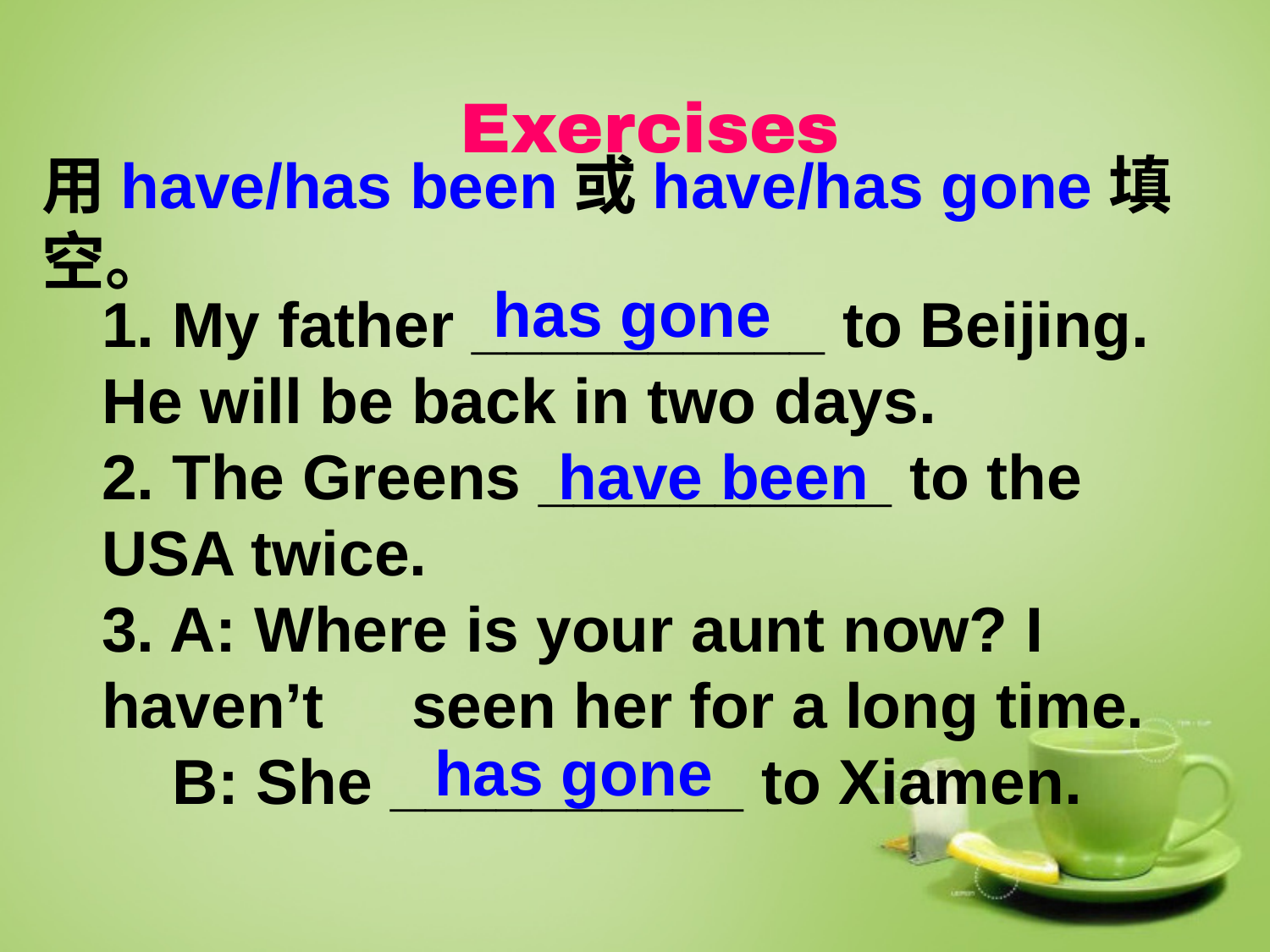

Exercises
用have/has been或have/has gone填空。
has gone
1. My father __________ to Beijing. He will be back in two days.
2. The Greens __________ to the USA twice.
3. A: Where is your aunt now? I haven’t     seen her for a long time.
    B: She __________ to Xiamen.
have been
has gone